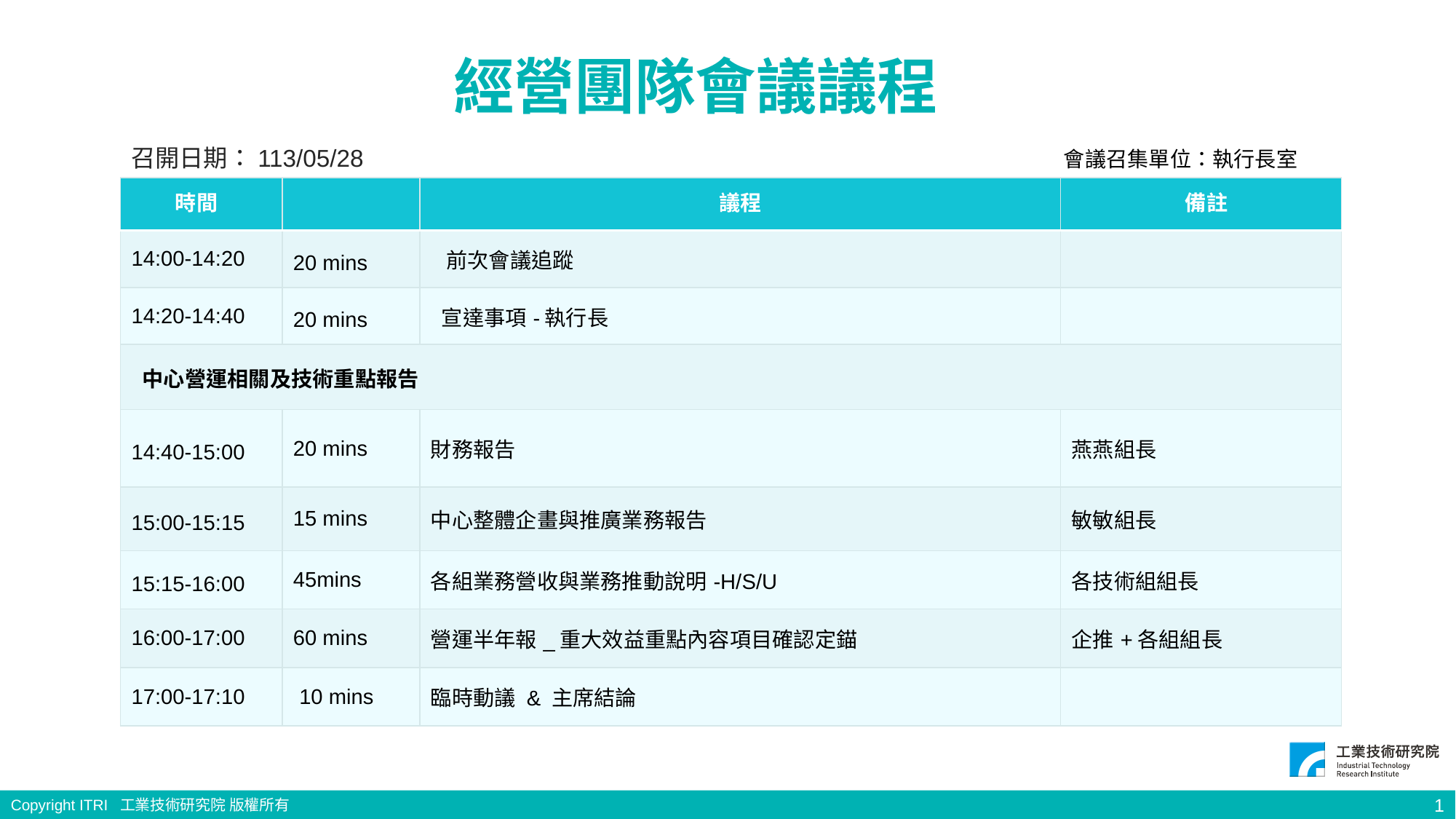

經營團隊會議議程
	      會議召集單位：執行長室
召開日期：113/05/28
| 時間 |  | 議程 | 備註 |
| --- | --- | --- | --- |
| 14:00-14:20 | 20 mins | 前次會議追蹤 |  |
| 14:20-14:40 | 20 mins | 宣達事項-執行長 |  |
| 中心營運相關及技術重點報告 |  |  |  |
| 14:40-15:00 | 20 mins | 財務報告 | 燕燕組長 |
| 15:00-15:15 | 15 mins | 中心整體企畫與推廣業務報告 | 敏敏組長 |
| 15:15-16:00 | 45mins | 各組業務營收與業務推動說明-H/S/U | 各技術組組長 |
| 16:00-17:00 | 60 mins | 營運半年報\_重大效益重點內容項目確認定錨 | 企推+各組組長 |
| 17:00-17:10 | 10 mins | 臨時動議 & 主席結論 |  |
註: 以上議程，視會議情況作彈性調整
1